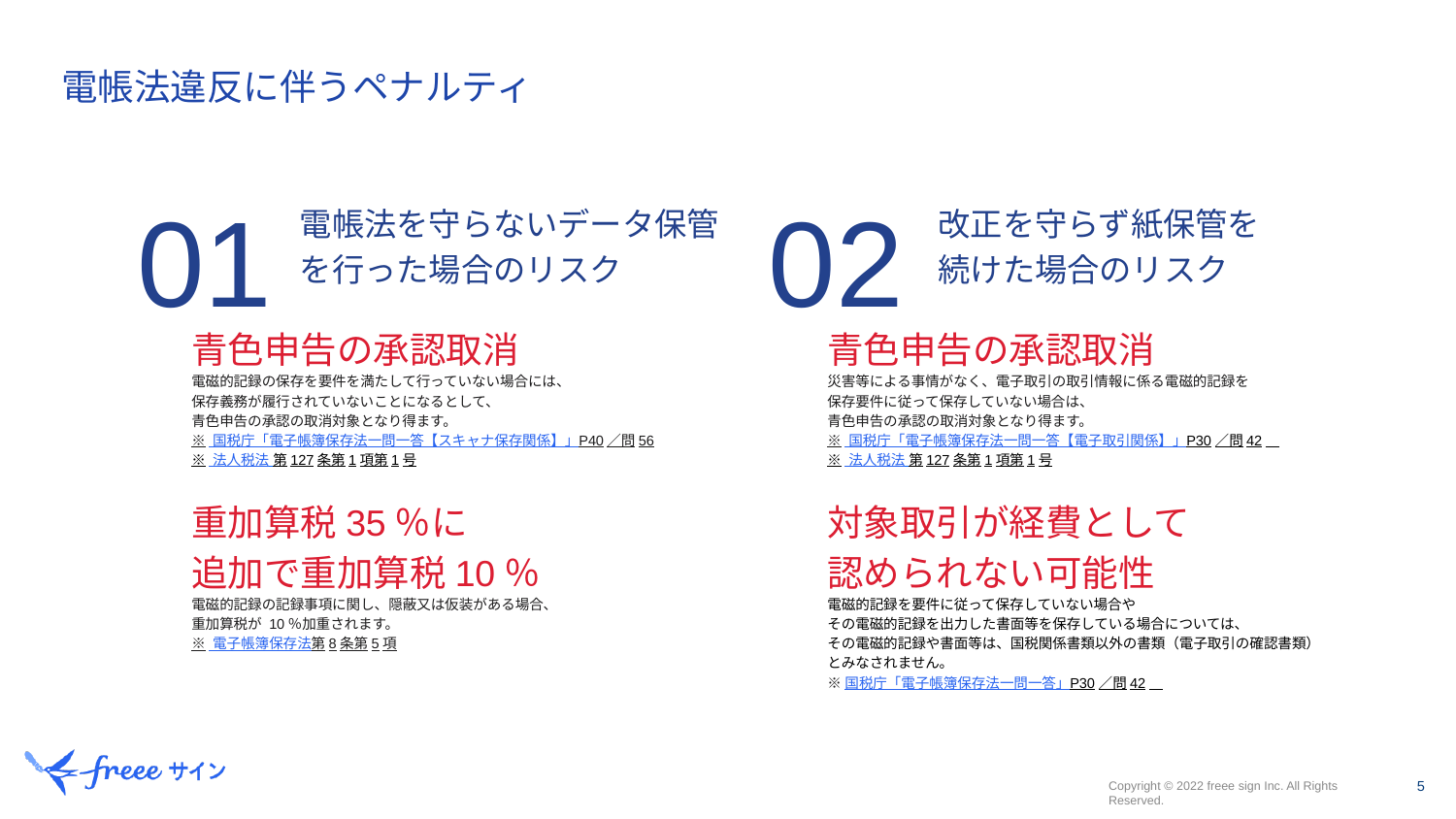

電帳法違反に伴うペナルティ
01
02
電帳法を守らないデータ保管を行った場合のリスク
改正を守らず紙保管を
続けた場合のリスク
青色申告の承認取消
電磁的記録の保存を要件を満たして行っていない場合には、
保存義務が履行されていないことになるとして、
青色申告の承認の取消対象となり得ます。
※ 国税庁「電子帳簿保存法一問一答【スキャナ保存関係】」P40／問56
※ 法人税法 第127条第1項第1号

重加算税35％に
追加で重加算税10％
電磁的記録の記録事項に関し、隠蔽又は仮装がある場合、
重加算税が 10％加重されます。
※ 電子帳簿保存法第8条第5項
青色申告の承認取消
災害等による事情がなく、電子取引の取引情報に係る電磁的記録を
保存要件に従って保存していない場合は、
青色申告の承認の取消対象となり得ます。
※ 国税庁「電子帳簿保存法一問一答【電子取引関係】」P30／問42
※ 法人税法 第127条第1項第1号

対象取引が経費として
認められない可能性
電磁的記録を要件に従って保存していない場合や
その電磁的記録を出力した書面等を保存している場合については、
その電磁的記録や書面等は、国税関係書類以外の書類（電子取引の確認書類）
とみなされません。
※国税庁「電子帳簿保存法一問一答」P30／問42